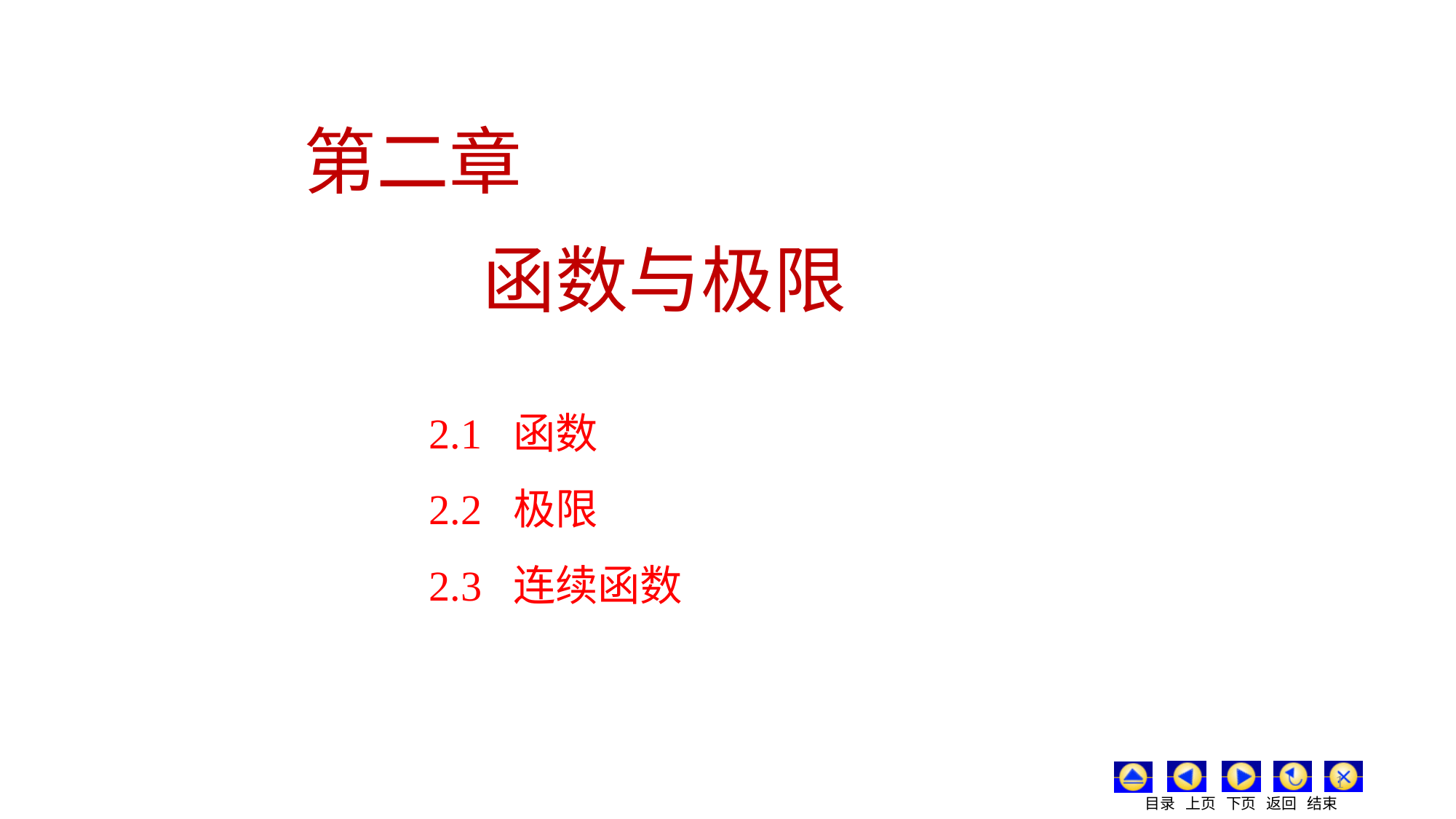

# 第二章
函数与极限
2.1  函数
2.2  极限
2.3  连续函数
1